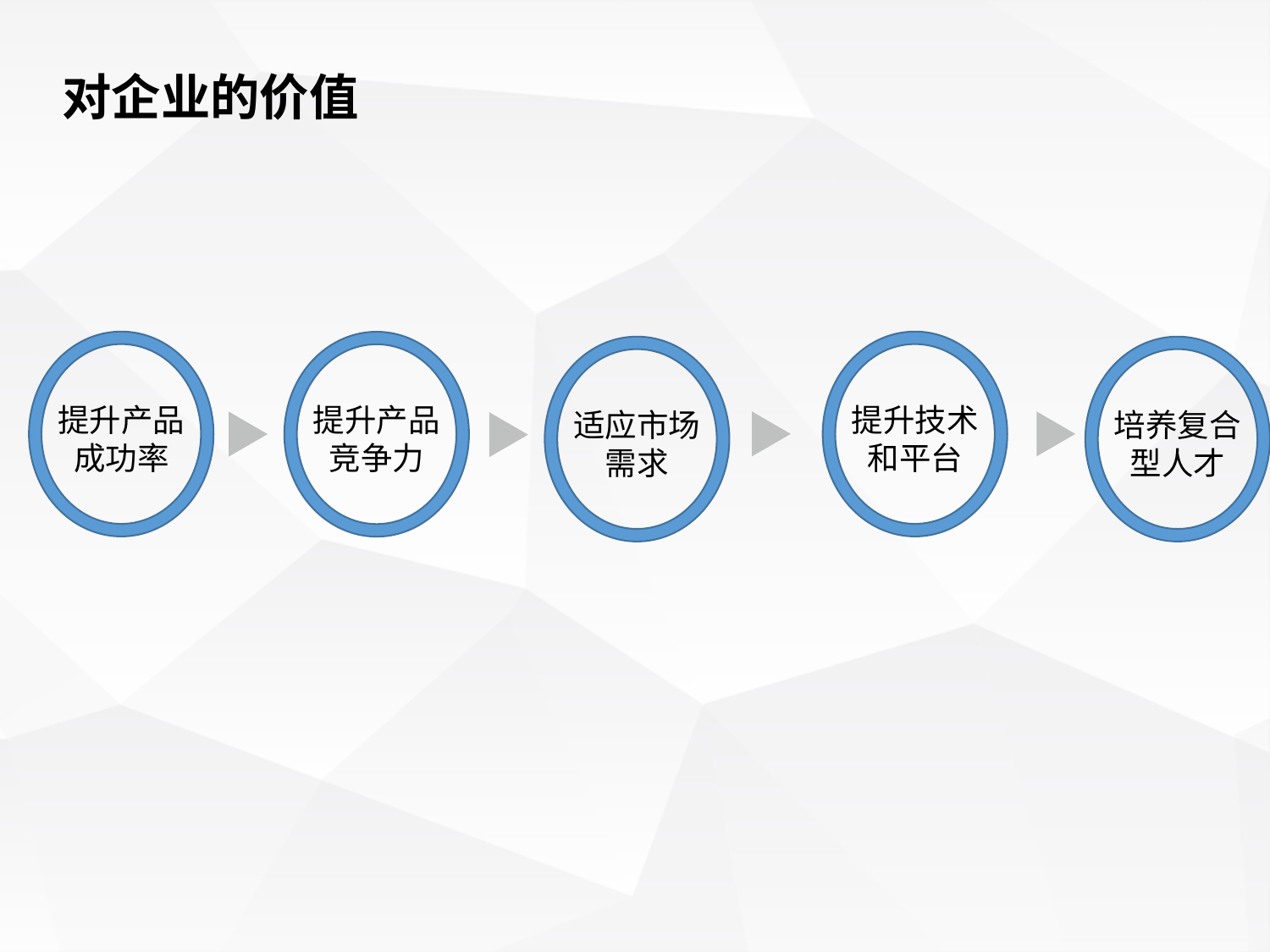

对企业的价值

提升产品成功率

提升技术和平台

提升产品竞争力

适应市场需求

培养复合型人才